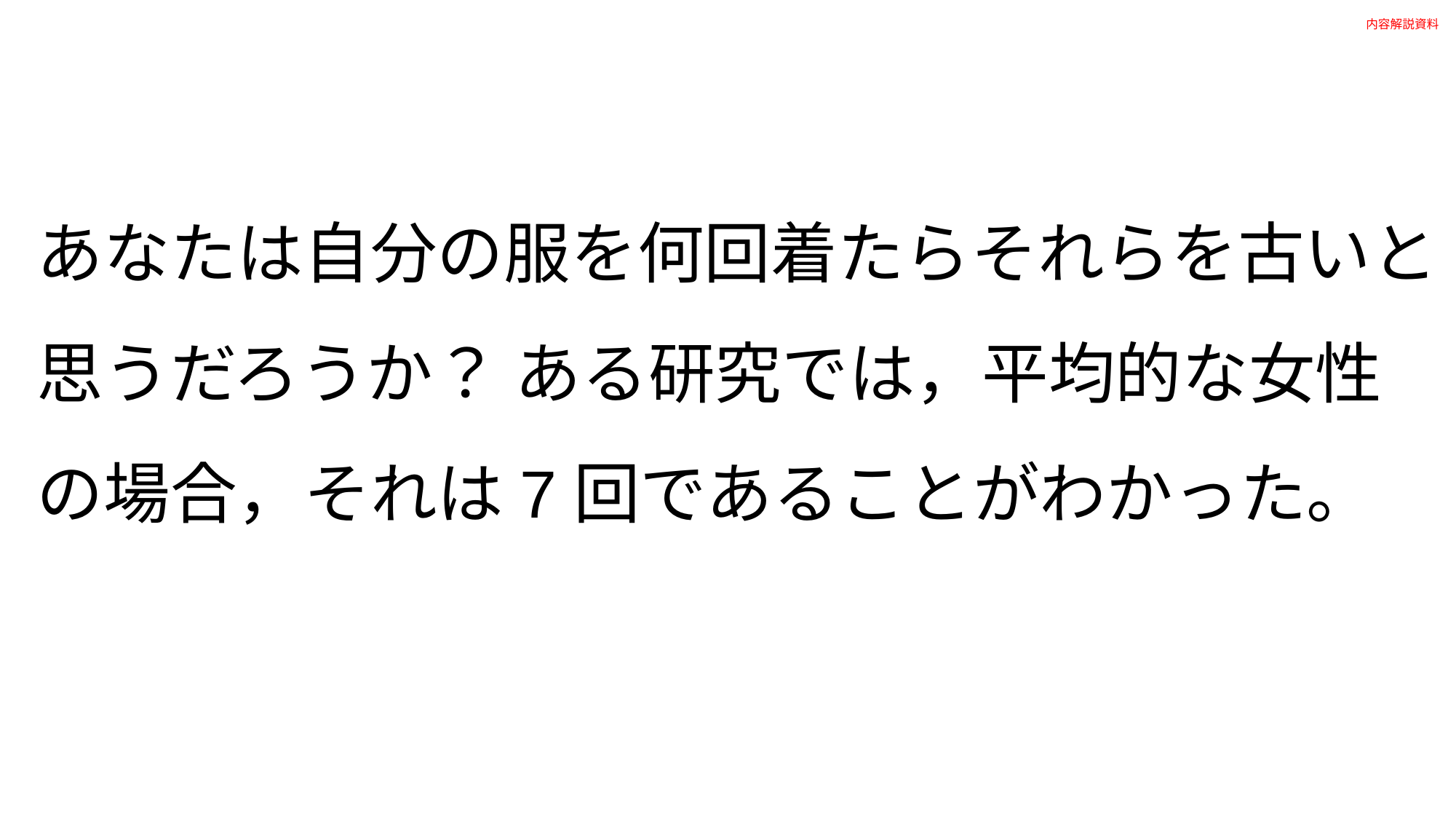

あなたは自分の服を何回着たらそれらを古いと思うだろうか？ ある研究では，平均的な女性の場合，それは7回であることがわかった。